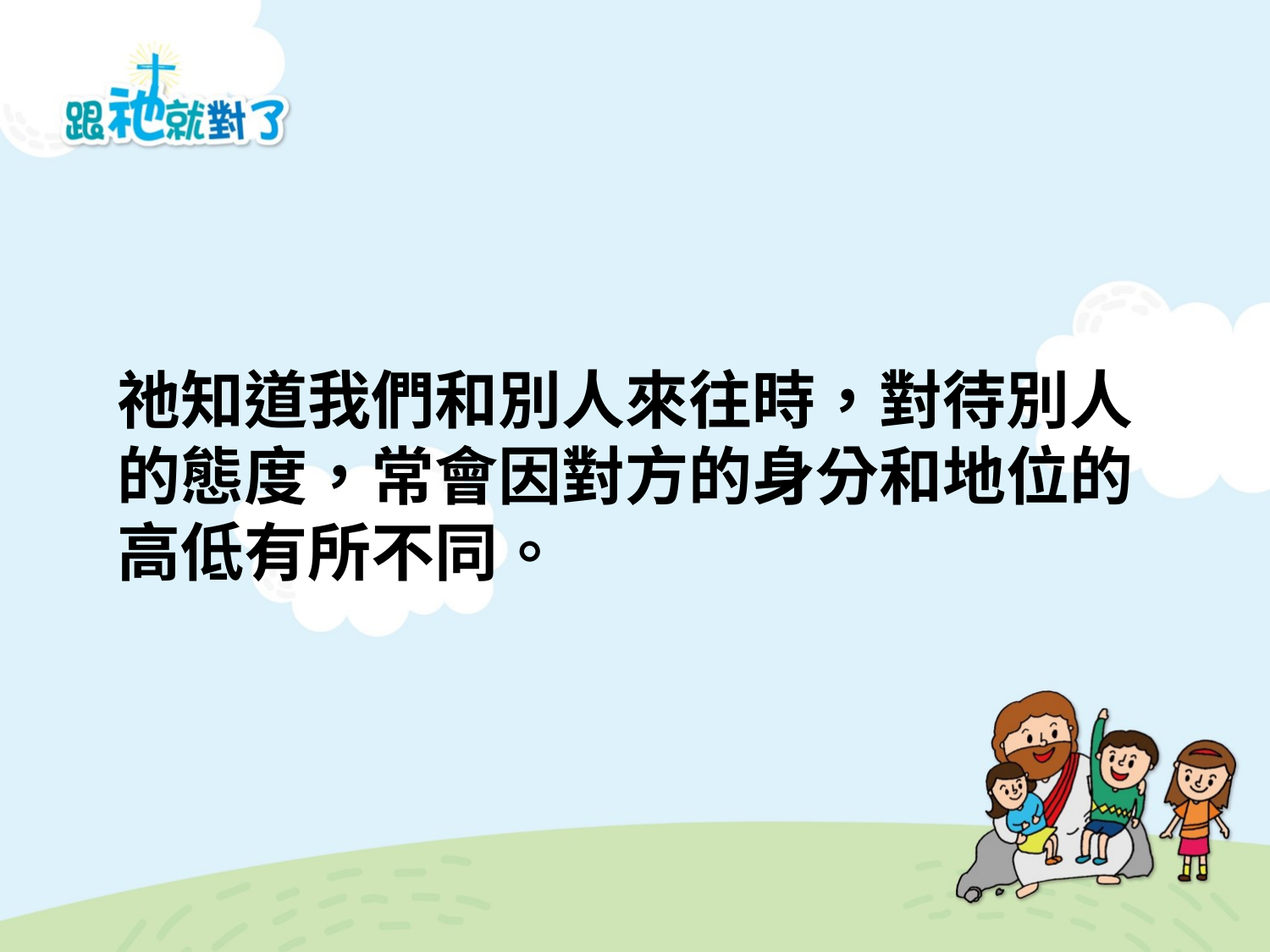

祂知道我們和別人來往時，對待別人的態度，常會因對方的身分和地位的高低有所不同。